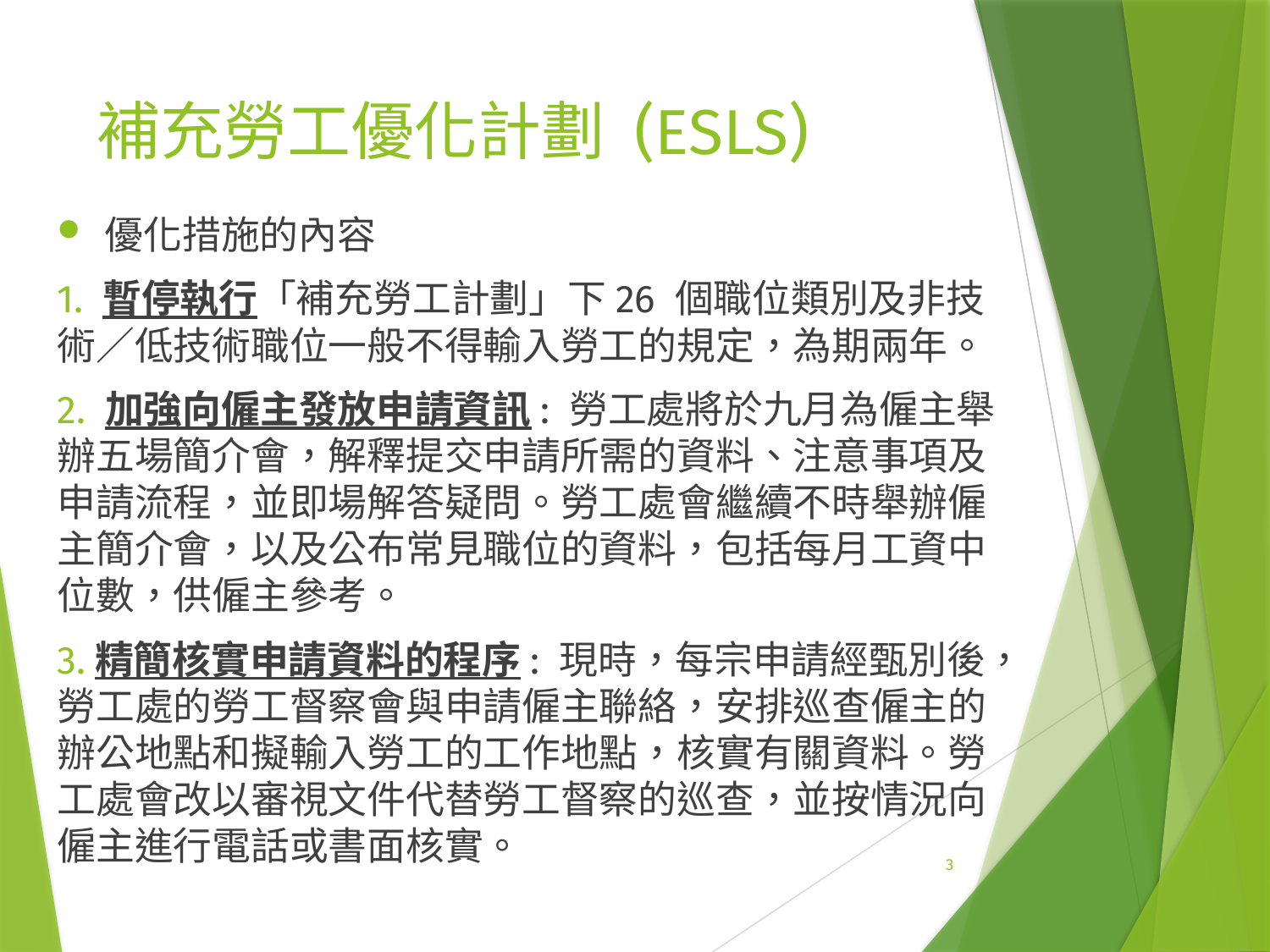

# 補充勞工優化計劃 (ESLS)
優化措施的內容
1. 暫停執行「補充勞工計劃」下26 個職位類別及非技術／低技術職位一般不得輸入勞工的規定，為期兩年。
2. 加強向僱主發放申請資訊: 勞工處將於九月為僱主舉辦五場簡介會，解釋提交申請所需的資料、注意事項及申請流程，並即場解答疑問。勞工處會繼續不時舉辦僱主簡介會，以及公布常見職位的資料，包括每月工資中位數，供僱主參考。
3.精簡核實申請資料的程序: 現時，每宗申請經甄別後，勞工處的勞工督察會與申請僱主聯絡，安排巡查僱主的辦公地點和擬輸入勞工的工作地點，核實有關資料。勞工處會改以審視文件代替勞工督察的巡查，並按情況向僱主進行電話或書面核實。

3